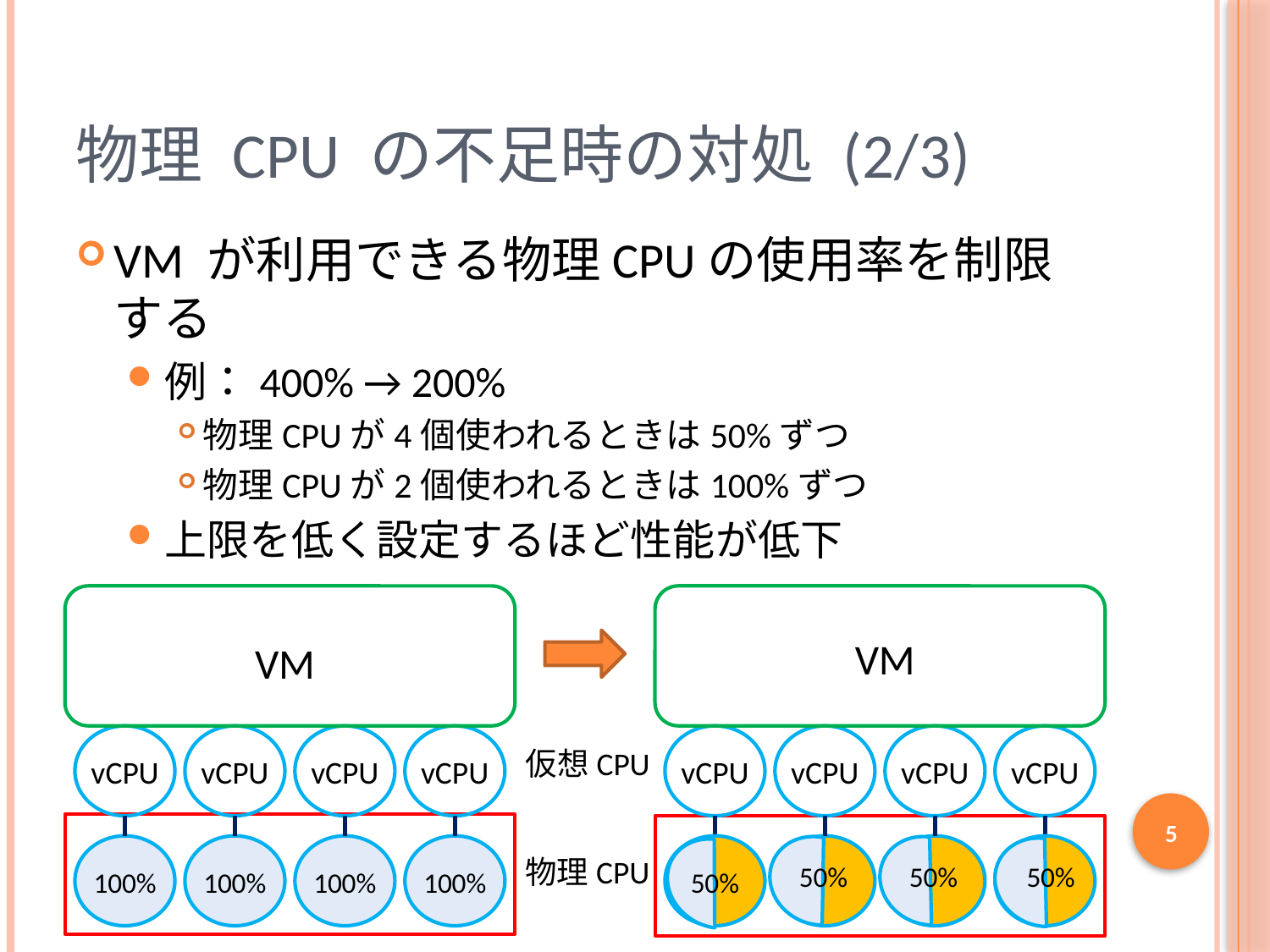

# 物理 CPU の不足時の対処 (2/3)
VM が利用できる物理CPUの使用率を制限する
例：400% → 200%
物理CPUが4個使われるときは50%ずつ
物理CPUが2個使われるときは100%ずつ
上限を低く設定するほど性能が低下

VM
VM

仮想CPU
vCPU
vCPU
vCPU
vCPU
vCPU
vCPU
vCPU
vCPU
5

物理CPU
50%
50%
50%
100%
100%
100%
100%
50%